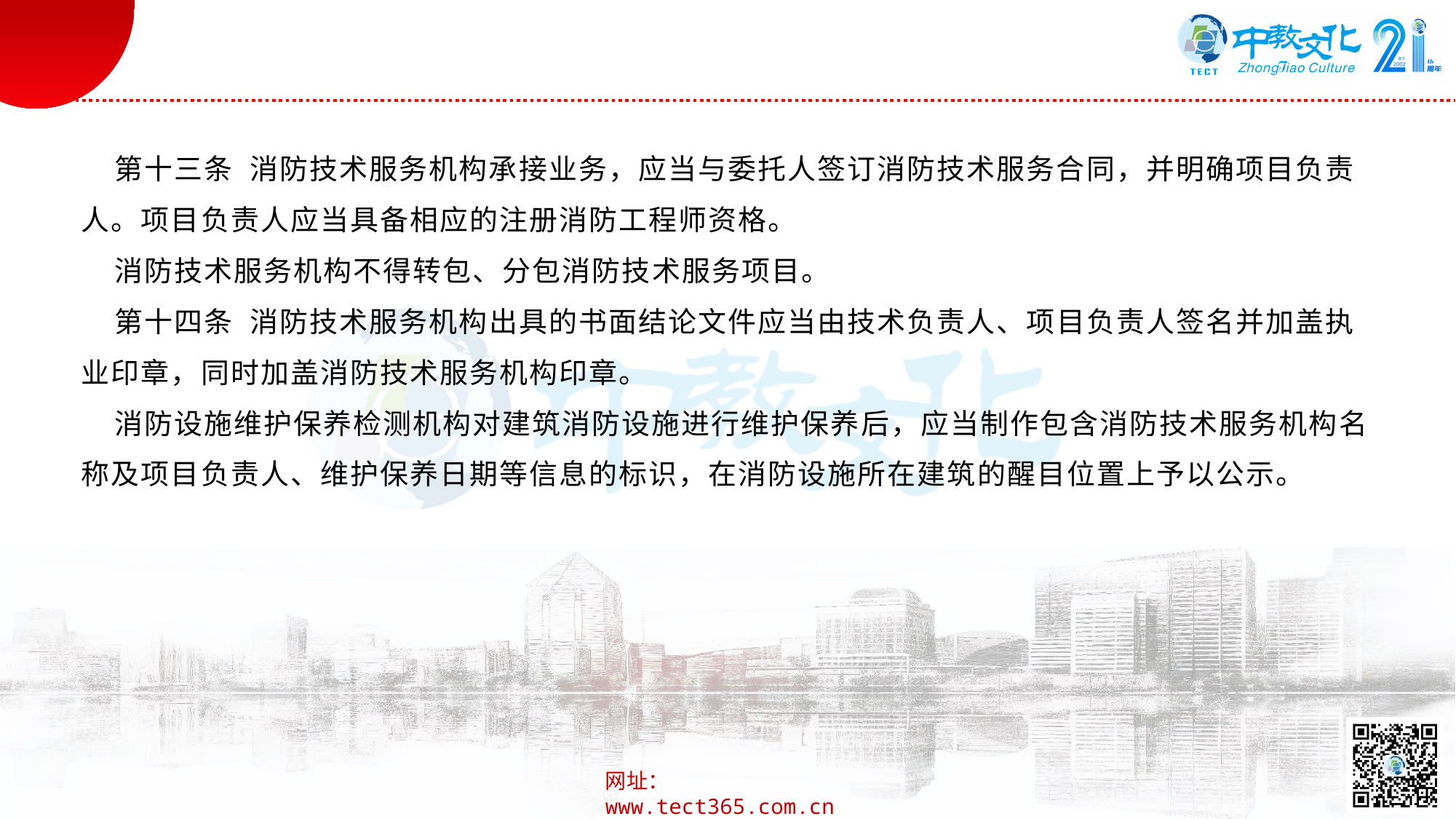

第十三条  消防技术服务机构承接业务，应当与委托人签订消防技术服务合同，并明确项目负责人。项目负责人应当具备相应的注册消防工程师资格。
消防技术服务机构不得转包、分包消防技术服务项目。
第十四条  消防技术服务机构出具的书面结论文件应当由技术负责人、项目负责人签名并加盖执业印章，同时加盖消防技术服务机构印章。
消防设施维护保养检测机构对建筑消防设施进行维护保养后，应当制作包含消防技术服务机构名称及项目负责人、维护保养日期等信息的标识，在消防设施所在建筑的醒目位置上予以公示。